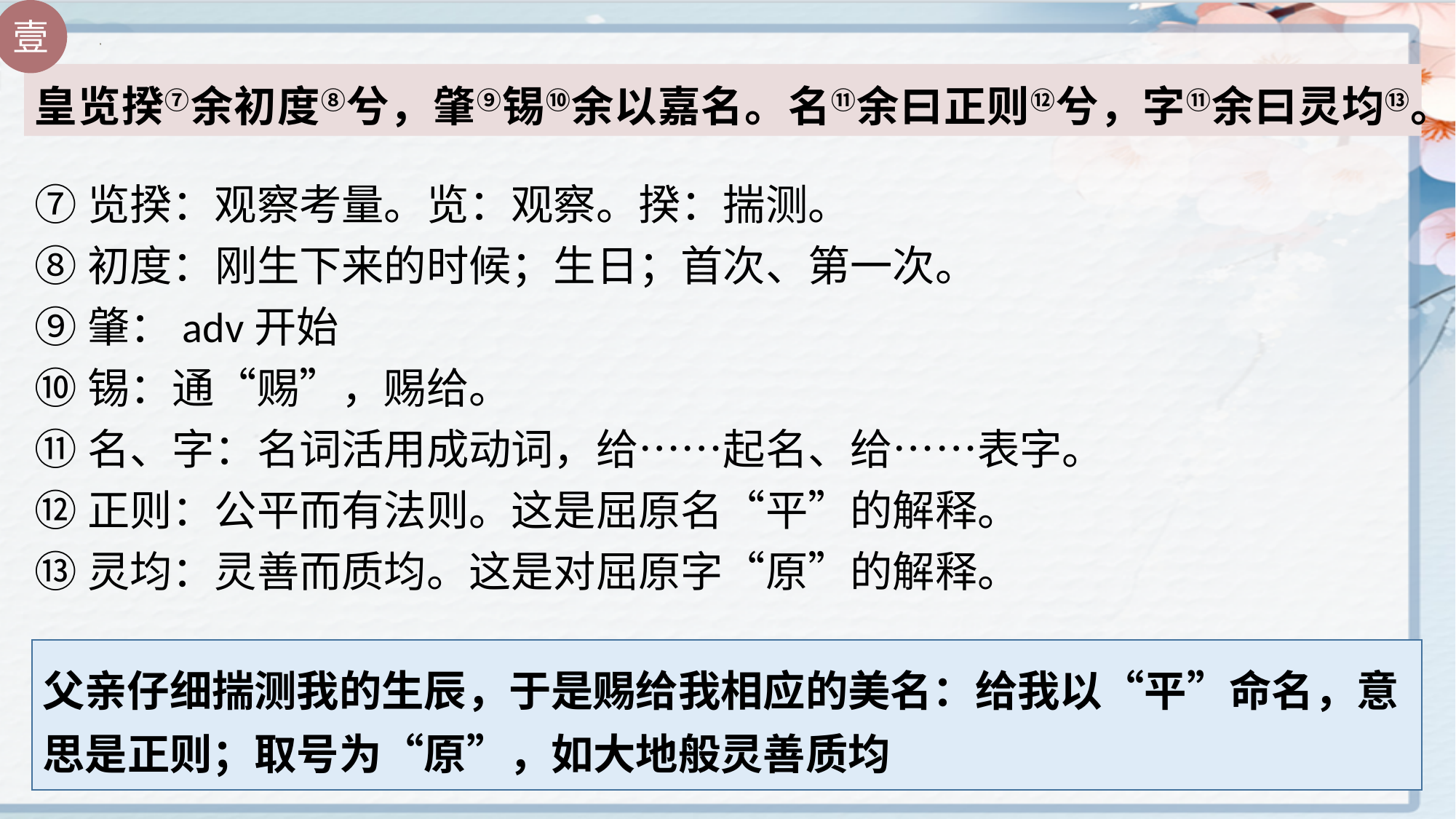

壹
皇览揆⑦余初度⑧兮，肇⑨锡⑩余以嘉名。名⑪余曰正则⑫兮，字⑪余曰灵均⑬。
⑦览揆：观察考量。览：观察。揆：揣测。
⑧初度：刚生下来的时候；生日；首次、第一次。
⑨肇：adv开始
⑩锡：通“赐”，赐给。
⑪名、字：名词活用成动词，给……起名、给……表字。
⑫正则：公平而有法则。这是屈原名“平”的解释。
⑬灵均：灵善而质均。这是对屈原字“原”的解释。
父亲仔细揣测我的生辰，于是赐给我相应的美名：给我以“平”命名，意思是正则；取号为“原”，如大地般灵善质均